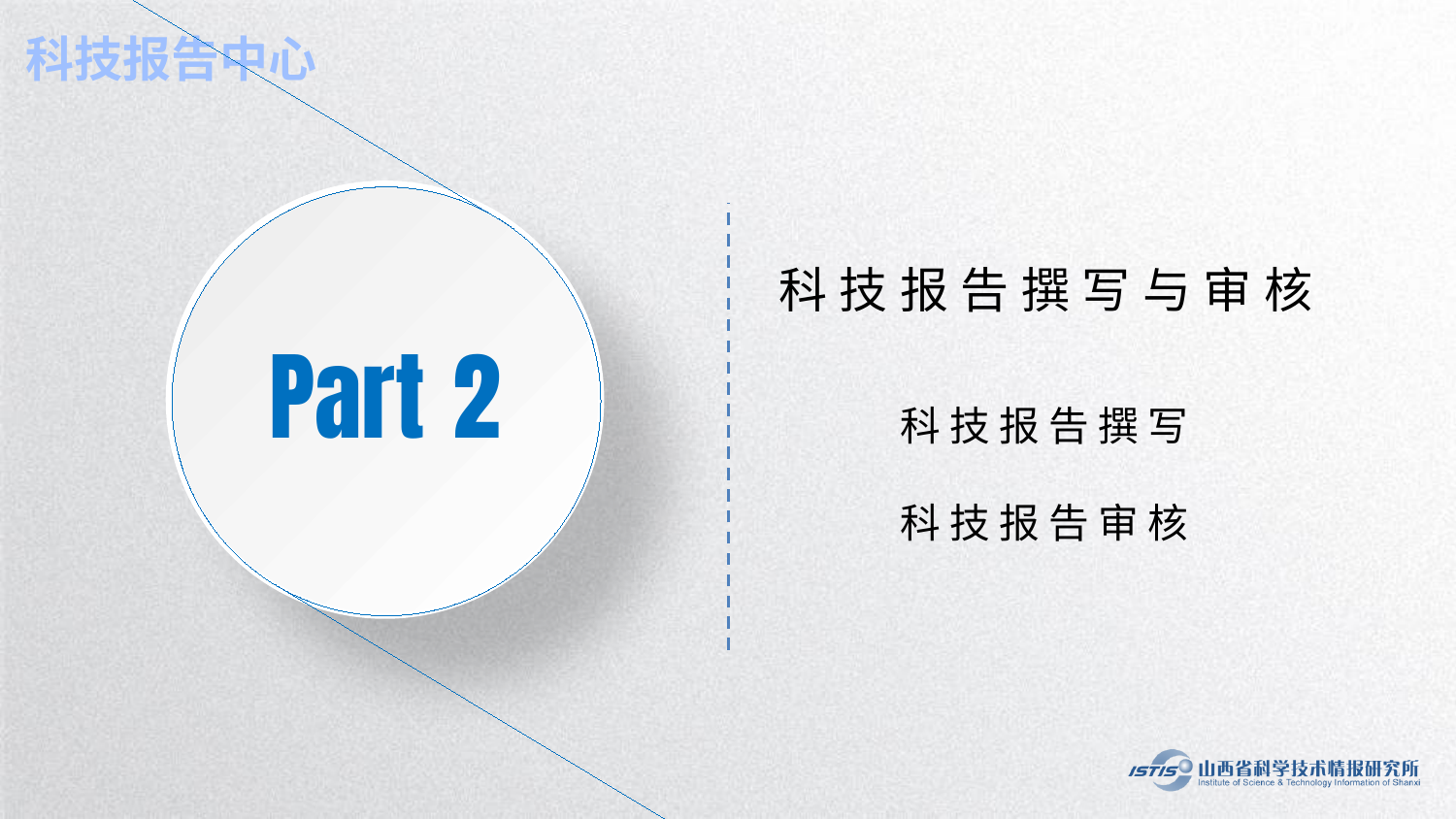

Part 2

科技报告撰写与审核

科 技 报 告 撰 写

科 技 报 告 审 核